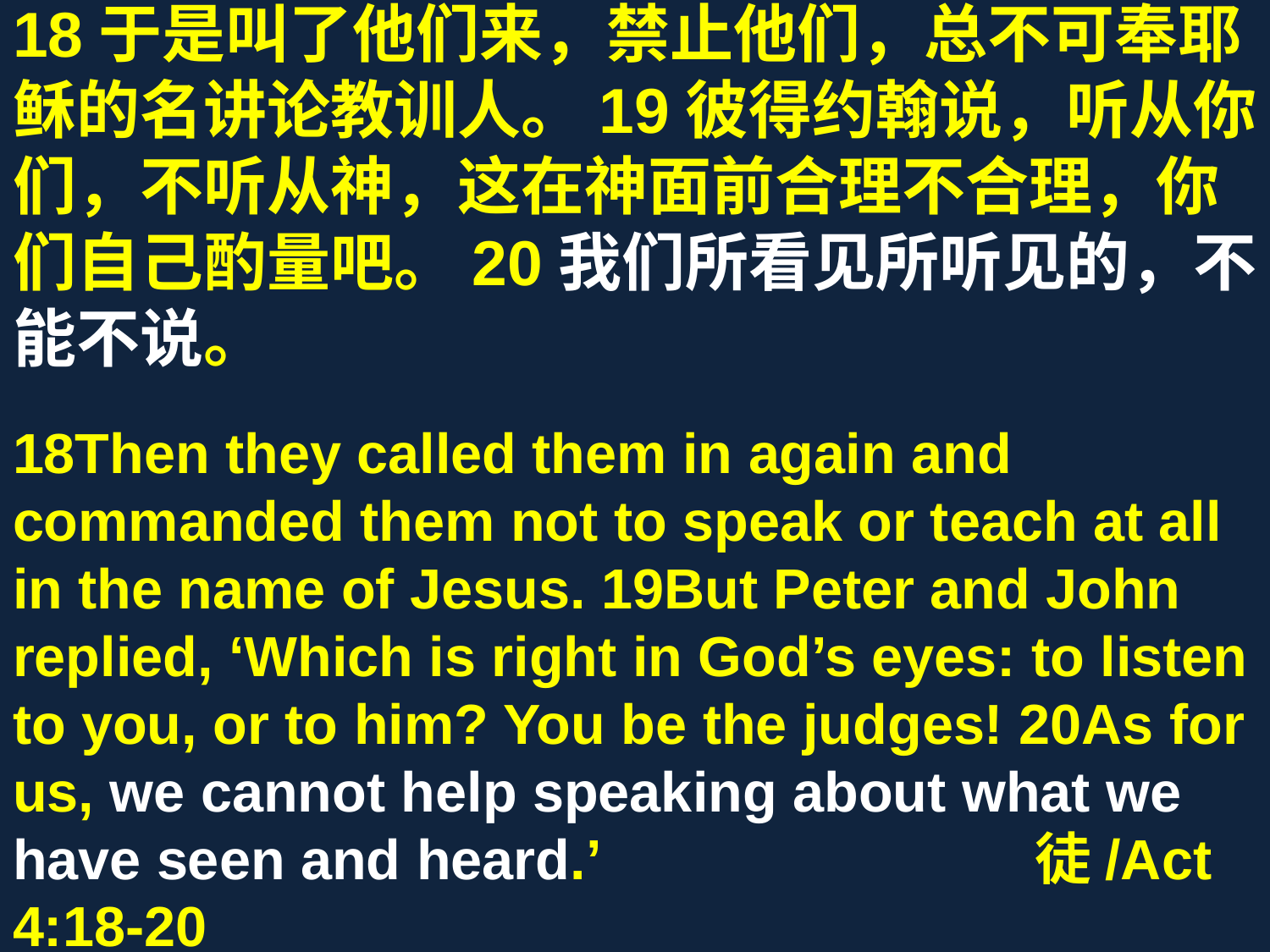

18于是叫了他们来，禁止他们，总不可奉耶稣的名讲论教训人。19彼得约翰说，听从你们，不听从神，这在神面前合理不合理，你们自己酌量吧。20我们所看见所听见的，不能不说。
18Then they called them in again and commanded them not to speak or teach at all in the name of Jesus. 19But Peter and John replied, ‘Which is right in God’s eyes: to listen to you, or to him? You be the judges! 20As for us, we cannot help speaking about what we have seen and heard.’                           徒/Act 4:18-20